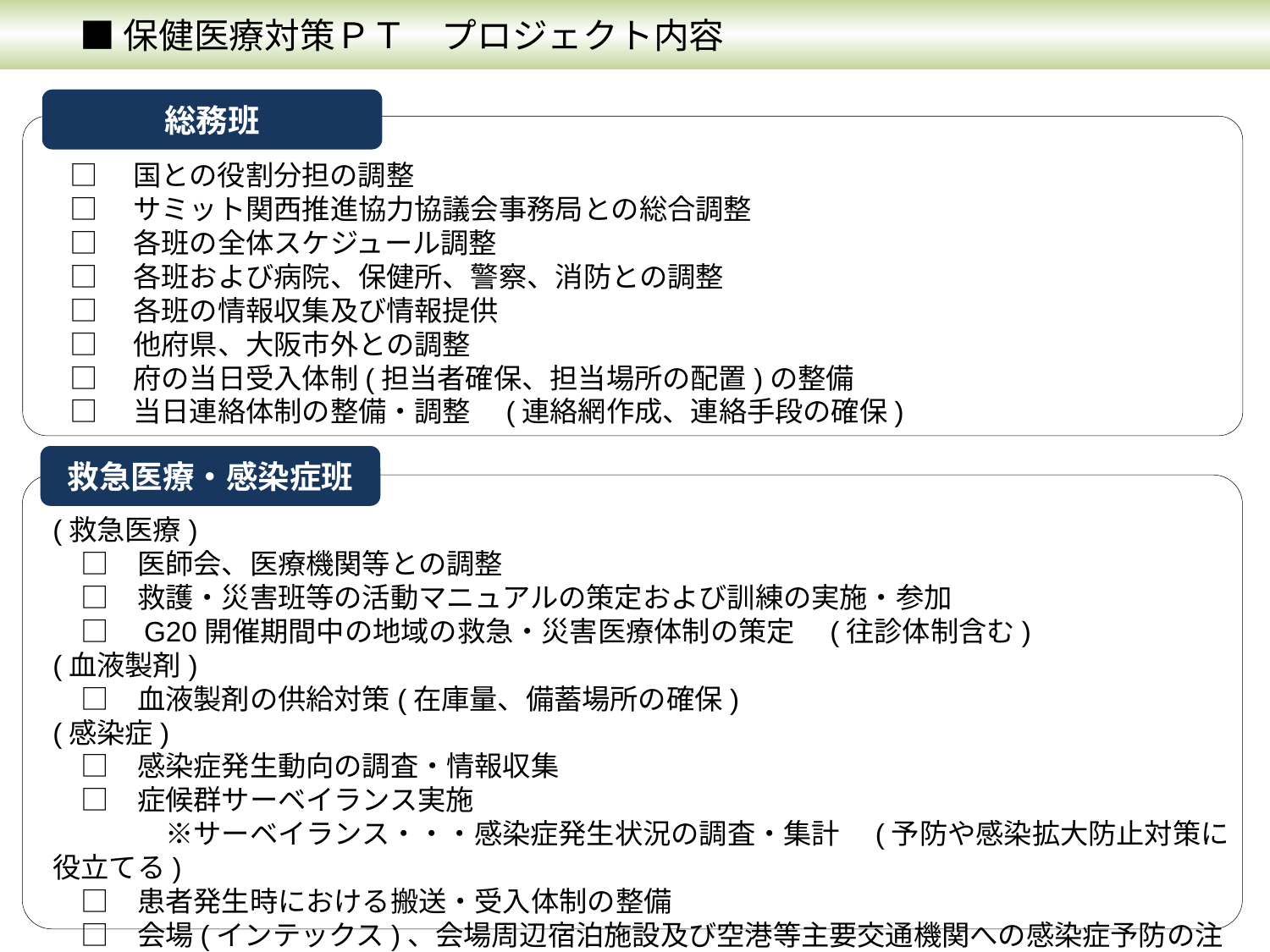

■ 保健医療対策ＰＴ　プロジェクト内容
総務班

□　国との役割分担の調整
□　サミット関西推進協力協議会事務局との総合調整
□　各班の全体スケジュール調整
□　各班および病院、保健所、警察、消防との調整
□　各班の情報収集及び情報提供
□　他府県、大阪市外との調整
□　府の当日受入体制(担当者確保、担当場所の配置)の整備
□　当日連絡体制の整備・調整　(連絡網作成、連絡手段の確保)
救急医療・感染症班

(救急医療)
　□　医師会、医療機関等との調整
　□　救護・災害班等の活動マニュアルの策定および訓練の実施・参加
　□　G20開催期間中の地域の救急・災害医療体制の策定　(往診体制含む)
(血液製剤)
　□　血液製剤の供給対策(在庫量、備蓄場所の確保)
(感染症)
　□　感染症発生動向の調査・情報収集
　□　症候群サーベイランス実施
　　　　※サーベイランス・・・感染症発生状況の調査・集計　(予防や感染拡大防止対策に役立てる)
　□　患者発生時における搬送・受入体制の整備
　□　会場(インテックス)、会場周辺宿泊施設及び空港等主要交通機関への感染症予防の注意喚起